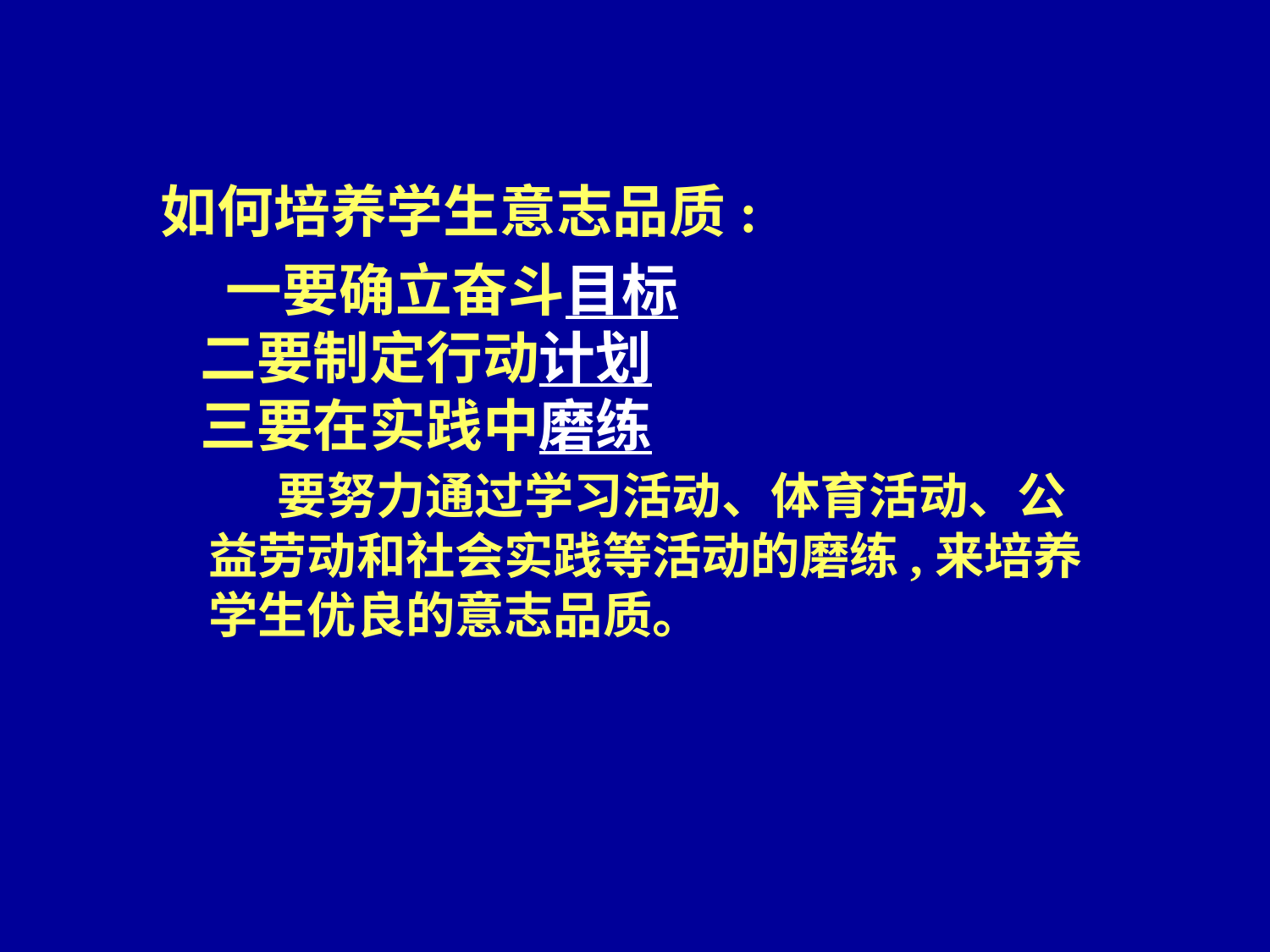

如何培养学生意志品质:
    一要确立奋斗目标
  二要制定行动计划
  三要在实践中磨练
        要努力通过学习活动、体育活动、公益劳动和社会实践等活动的磨练,来培养学生优良的意志品质。